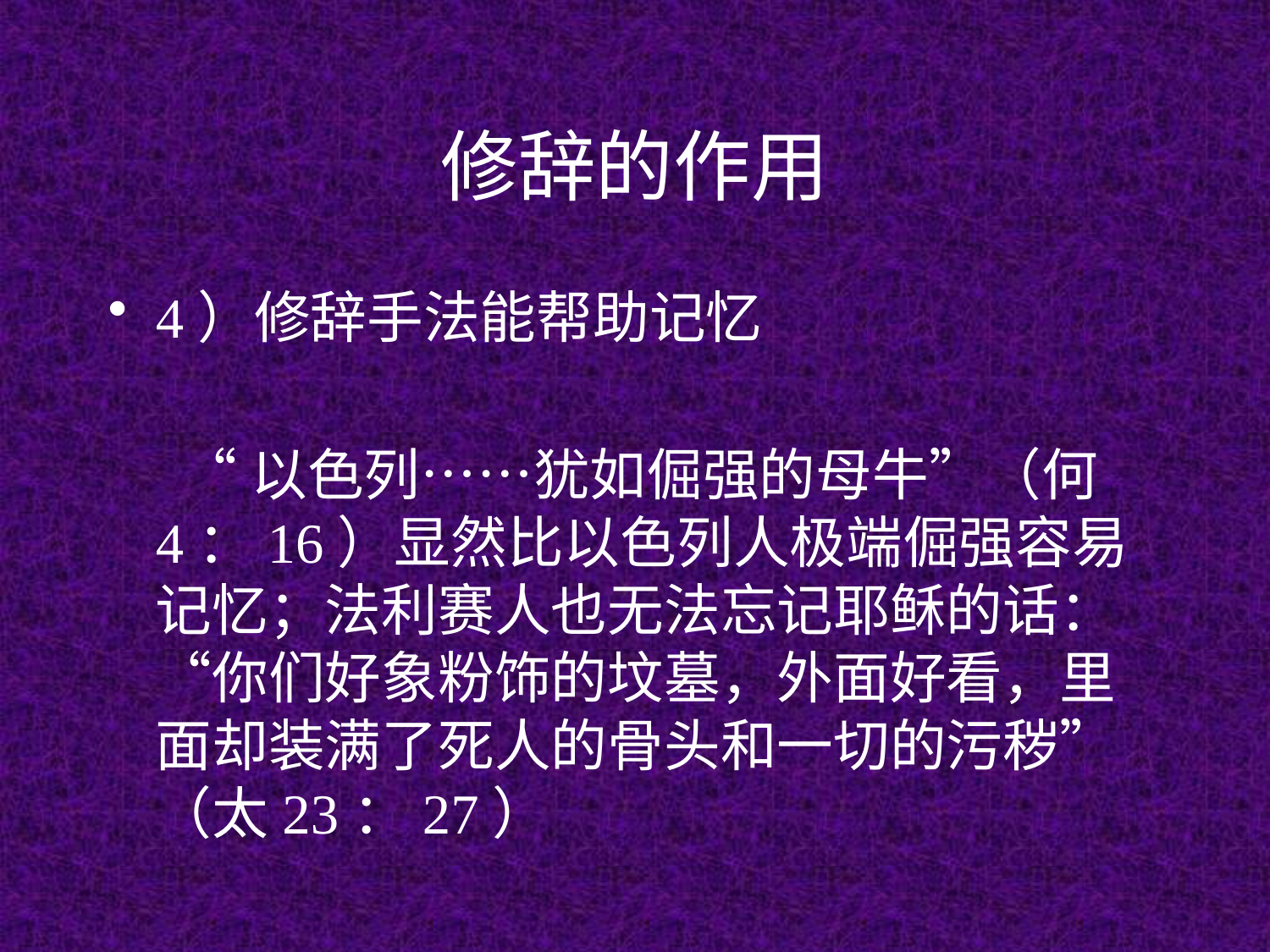

# 修辞的作用
4）修辞手法能帮助记忆

	  “以色列……犹如倔强的母牛”（何4：16）显然比以色列人极端倔强容易记忆；法利赛人也无法忘记耶稣的话：“你们好象粉饰的坟墓，外面好看，里面却装满了死人的骨头和一切的污秽”（太23：27）